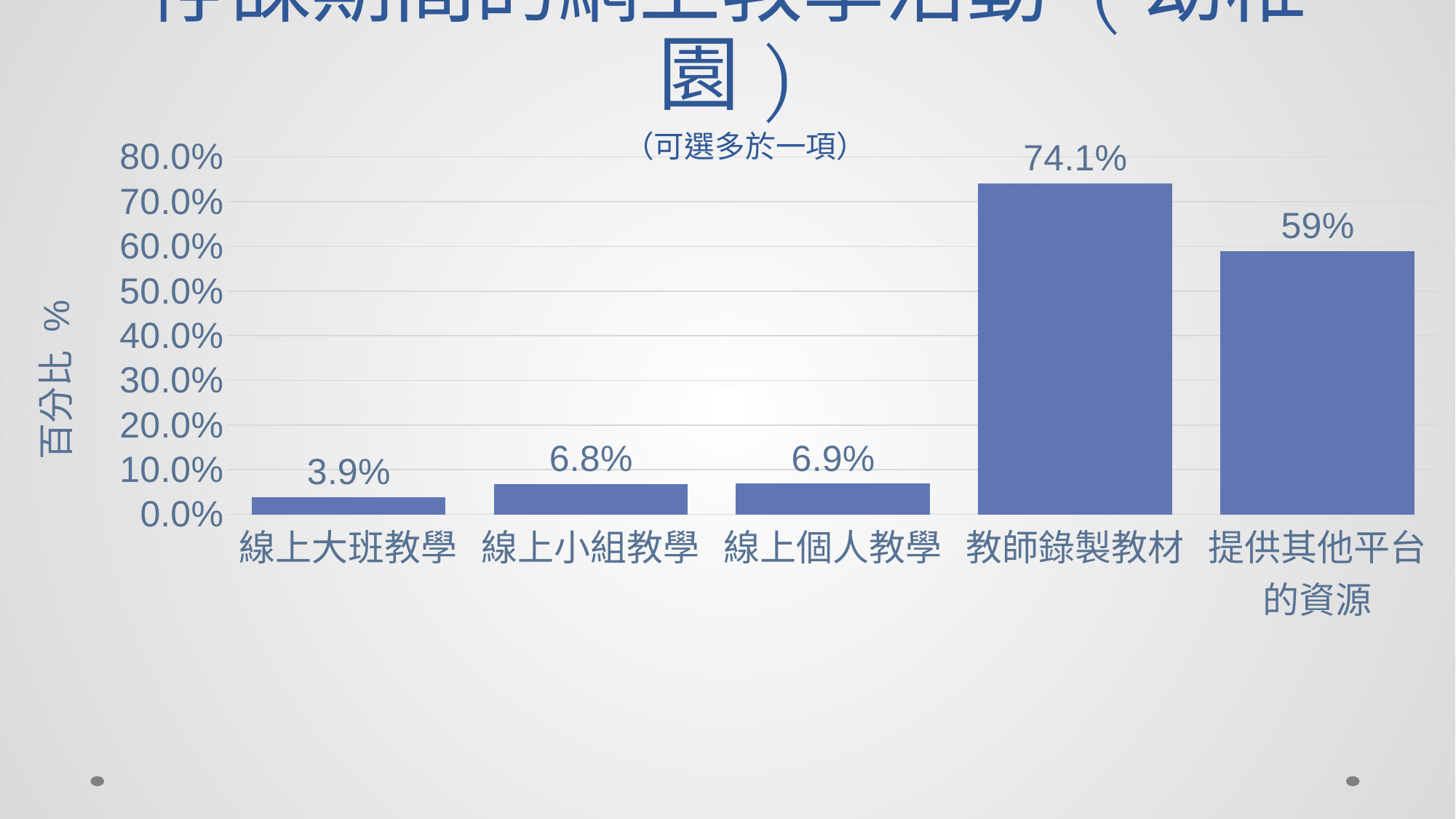

# 停課期間的網上教學活動 (幼稚園)
（可選多於一項）

### Chart

| Category |  |
|---|---|
| 線上大班教學 | 0.039 |
| 線上小組教學 | 0.068 |
| 線上個人教學 | 0.069 |
| 教師錄製教材 | 0.741 |
| 提供其他平台的資源 | 0.59 |